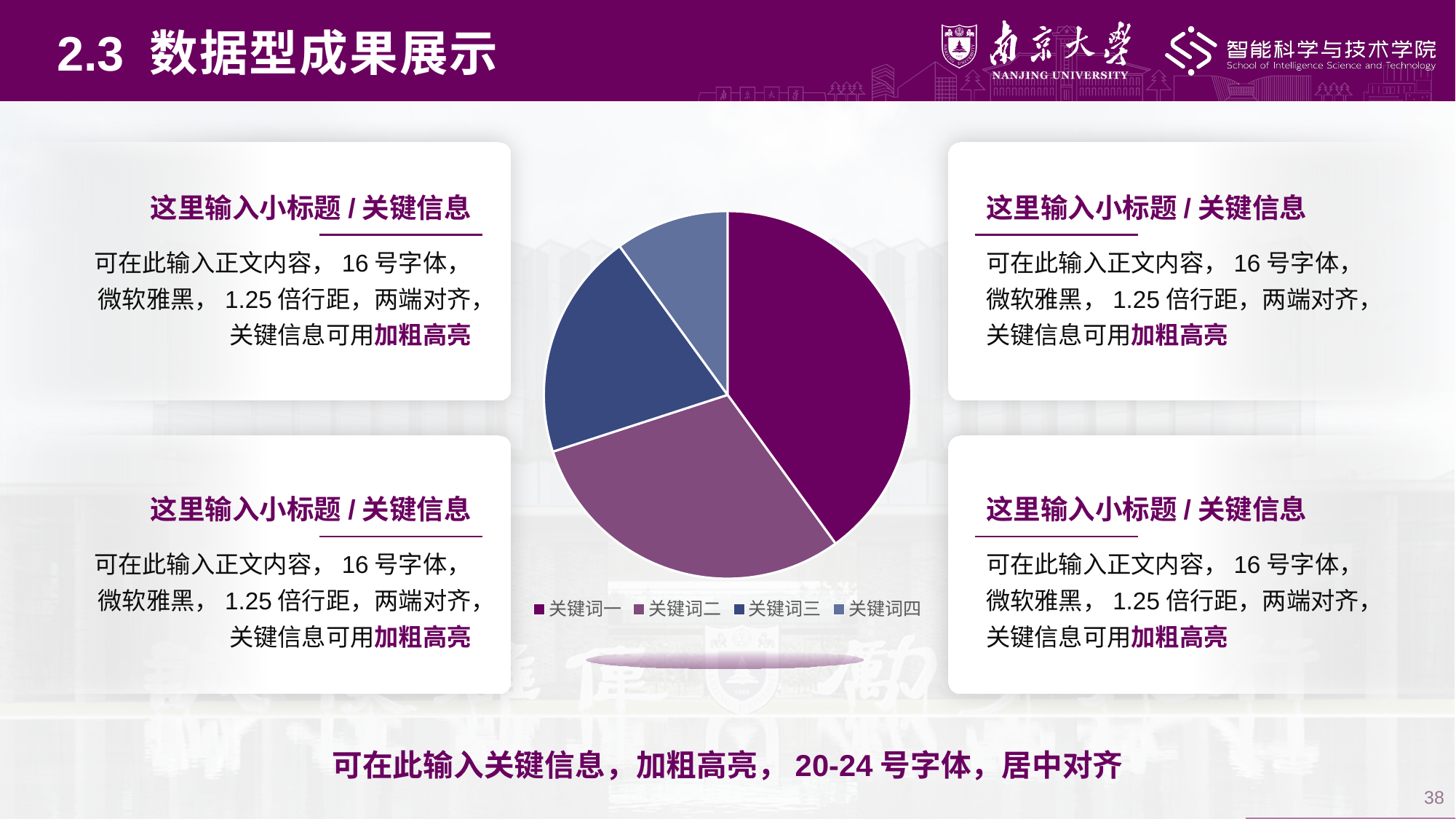

2.3 数据型成果展示

这里输入小标题/关键信息
这里输入小标题/关键信息

### Chart

| Category | 销售额 |
|---|---|
| 关键词一 | 4.0 |
| 关键词二 | 3.0 |
| 关键词三 | 2.0 |
| 关键词四 | 1.0 |
可在此输入正文内容，16号字体，微软雅黑，1.25倍行距，两端对齐，关键信息可用加粗高亮
可在此输入正文内容，16号字体，微软雅黑，1.25倍行距，两端对齐，关键信息可用加粗高亮

这里输入小标题/关键信息
这里输入小标题/关键信息
可在此输入正文内容，16号字体，微软雅黑，1.25倍行距，两端对齐，关键信息可用加粗高亮
可在此输入正文内容，16号字体，微软雅黑，1.25倍行距，两端对齐，关键信息可用加粗高亮

可在此输入关键信息，加粗高亮，20-24号字体，居中对齐
38